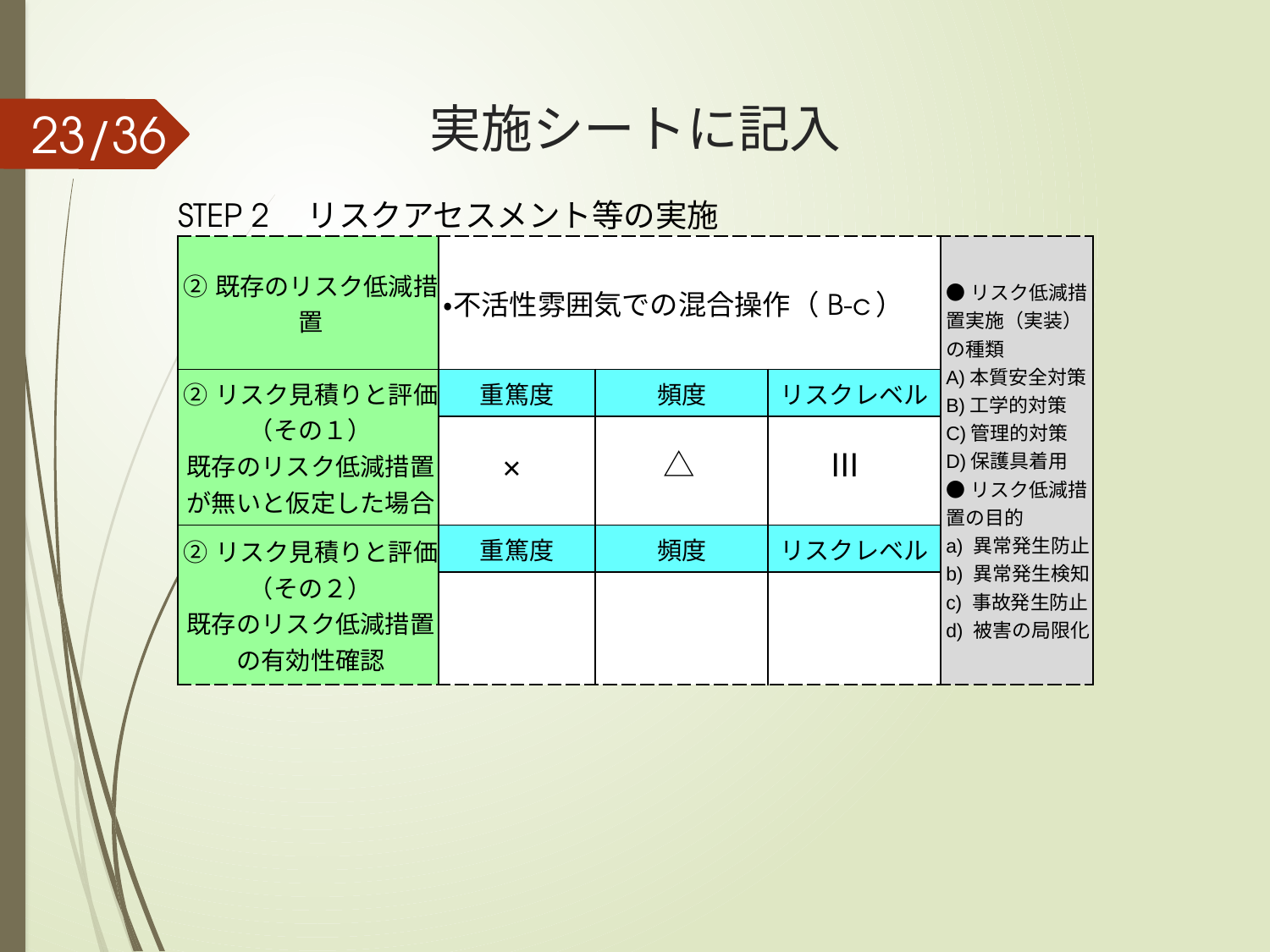

実施シートに記入
| STEP 2　リスクアセスメント等の実施 |  |  |  |  |
| --- | --- | --- | --- | --- |
| ②既存のリスク低減措置 | ・不活性雰囲気での混合操作（B-c） |  |  | ●リスク低減措置実施（実装）の種類 A)本質安全対策B)工学的対策 C)管理的対策 D)保護具着用 ●リスク低減措置の目的 a) 異常発生防止 b) 異常発生検知 c) 事故発生防止 d) 被害の局限化 |
| ②リスク見積りと評価（その１） 既存のリスク低減措置が無いと仮定した場合 | 重篤度 | 頻度 | リスクレベル |  |
|  |  |  |  |  |
| ②リスク見積りと評価（その２） 既存のリスク低減措置の有効性確認 | 重篤度 | 頻度 | リスクレベル |  |
|  |  |  |  |  |
×　　　　 △　　　 　Ⅲ